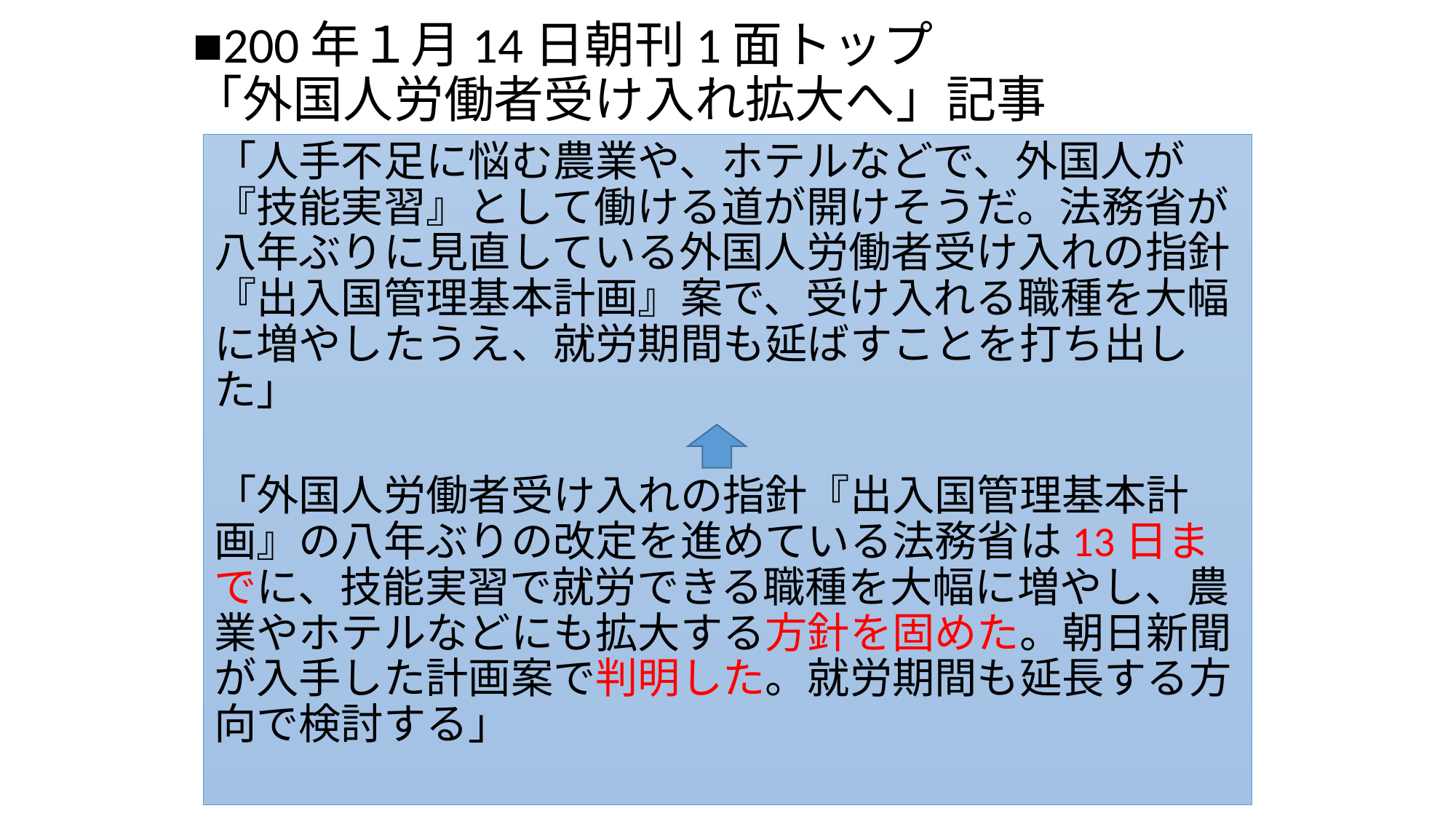

# ■200年１月14日朝刊1面トップ 「外国人労働者受け入れ拡大へ」記事
「人手不足に悩む農業や、ホテルなどで、外国人が『技能実習』として働ける道が開けそうだ。法務省が八年ぶりに見直している外国人労働者受け入れの指針『出入国管理基本計画』案で、受け入れる職種を大幅に増やしたうえ、就労期間も延ばすことを打ち出した」

「外国人労働者受け入れの指針『出入国管理基本計画』の八年ぶりの改定を進めている法務省は13日までに、技能実習で就労できる職種を大幅に増やし、農業やホテルなどにも拡大する方針を固めた。朝日新聞が入手した計画案で判明した。就労期間も延長する方向で検討する」